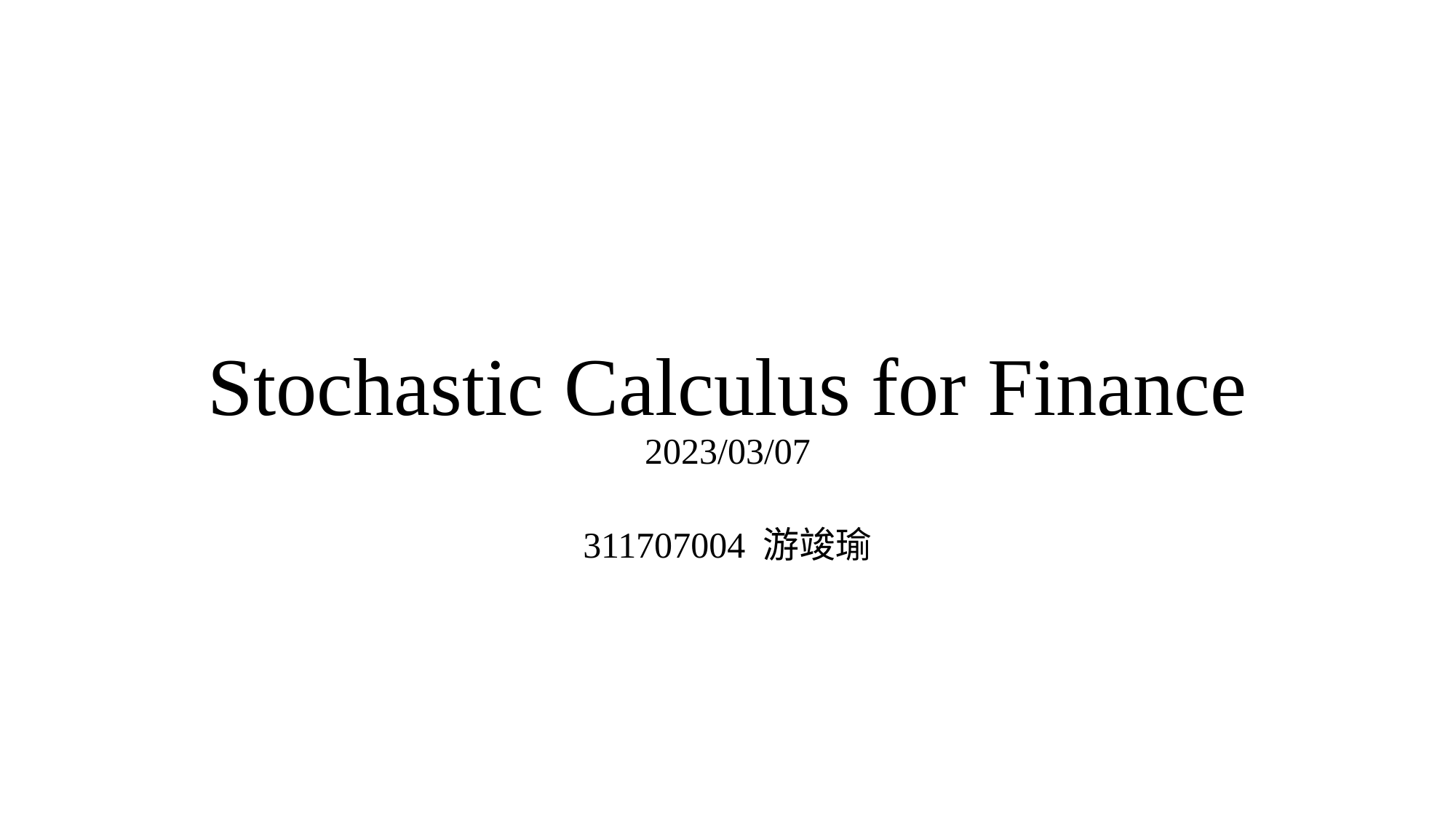

# Stochastic Calculus for Finance 2023/03/07
311707004 游竣瑜